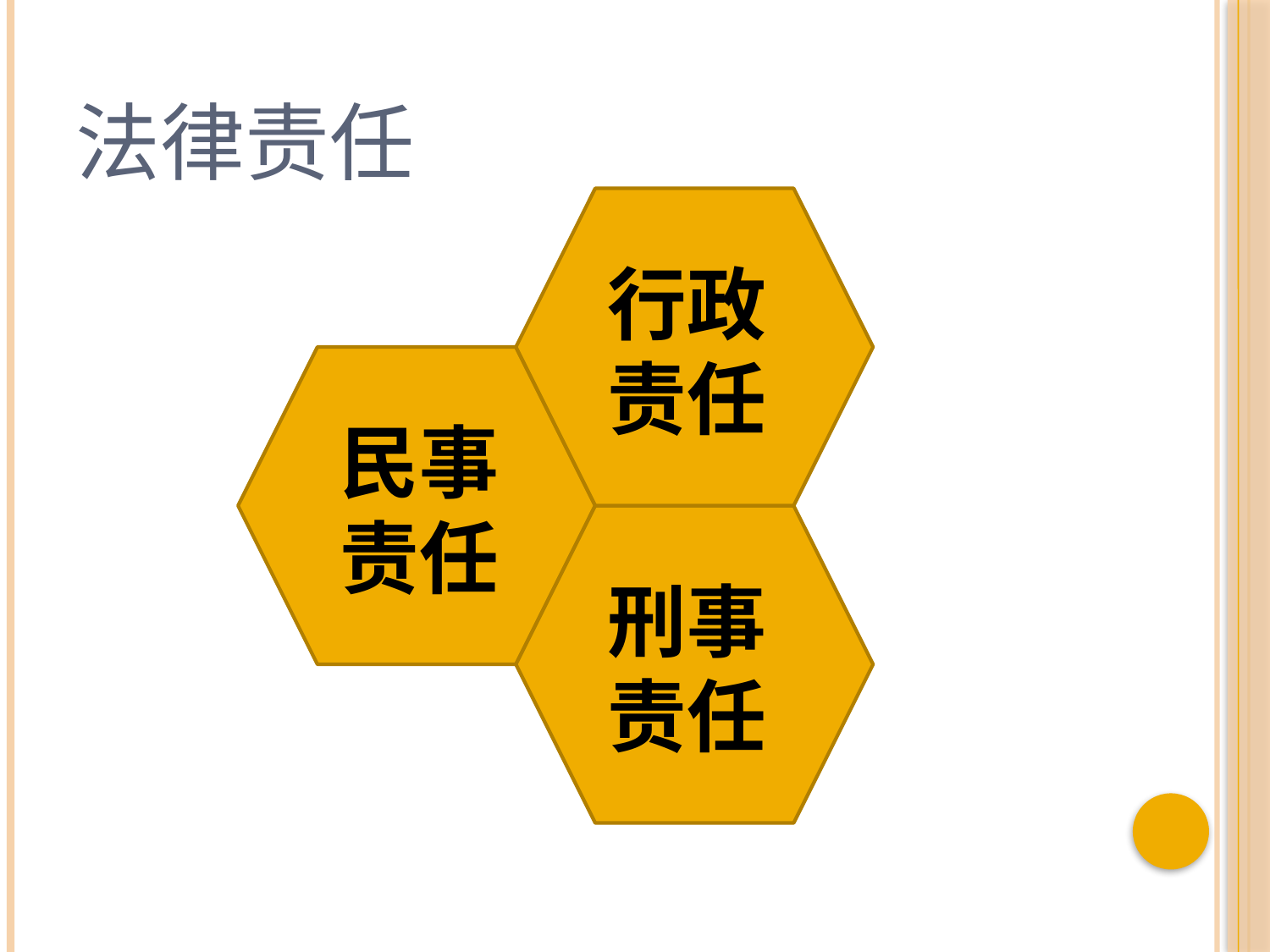

# 法律责任

行政
责任

民事责任

刑事
责任